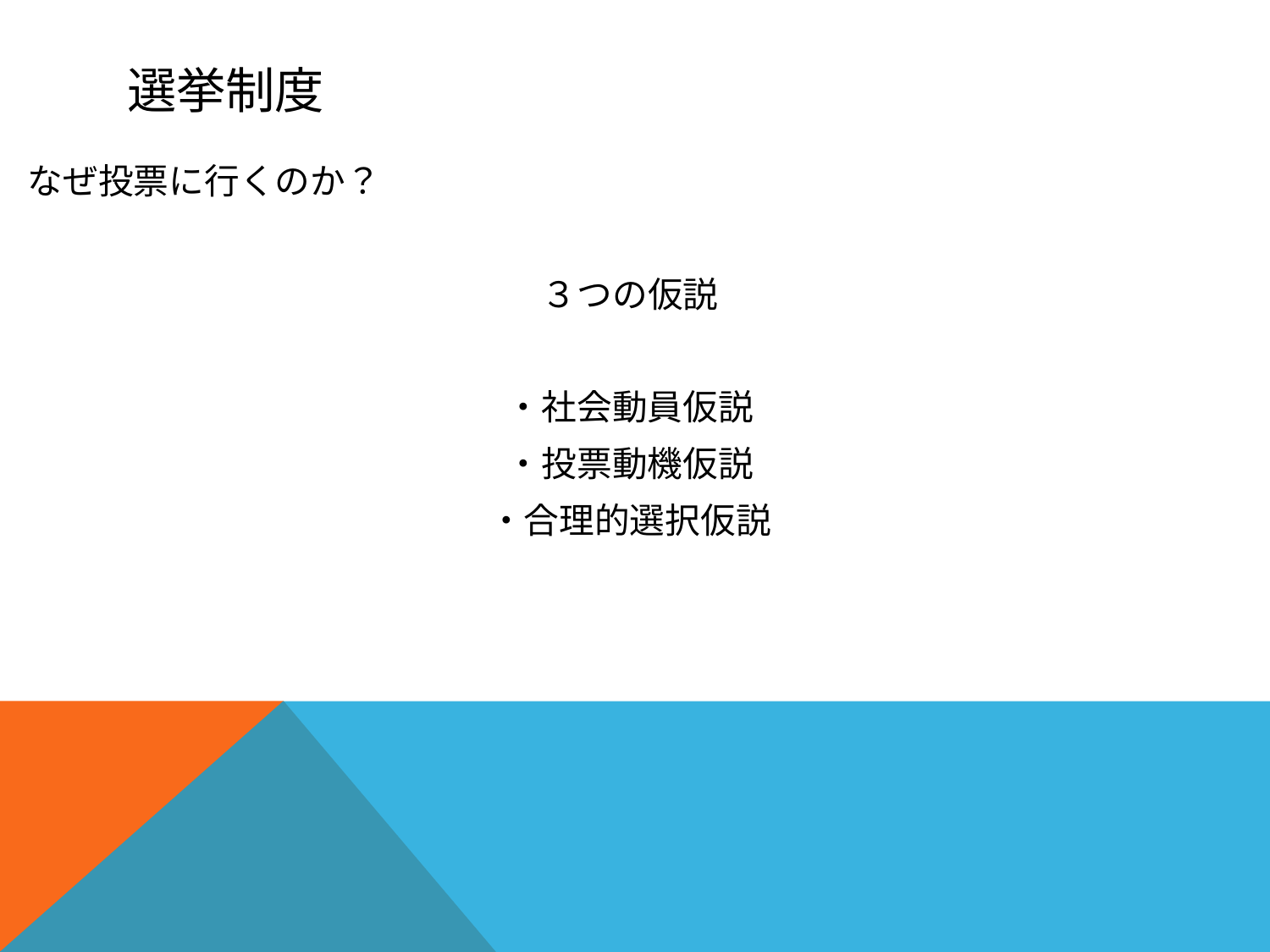

# 選挙制度
なぜ投票に行くのか？

３つの仮説

・社会動員仮説
・投票動機仮説
・合理的選択仮説